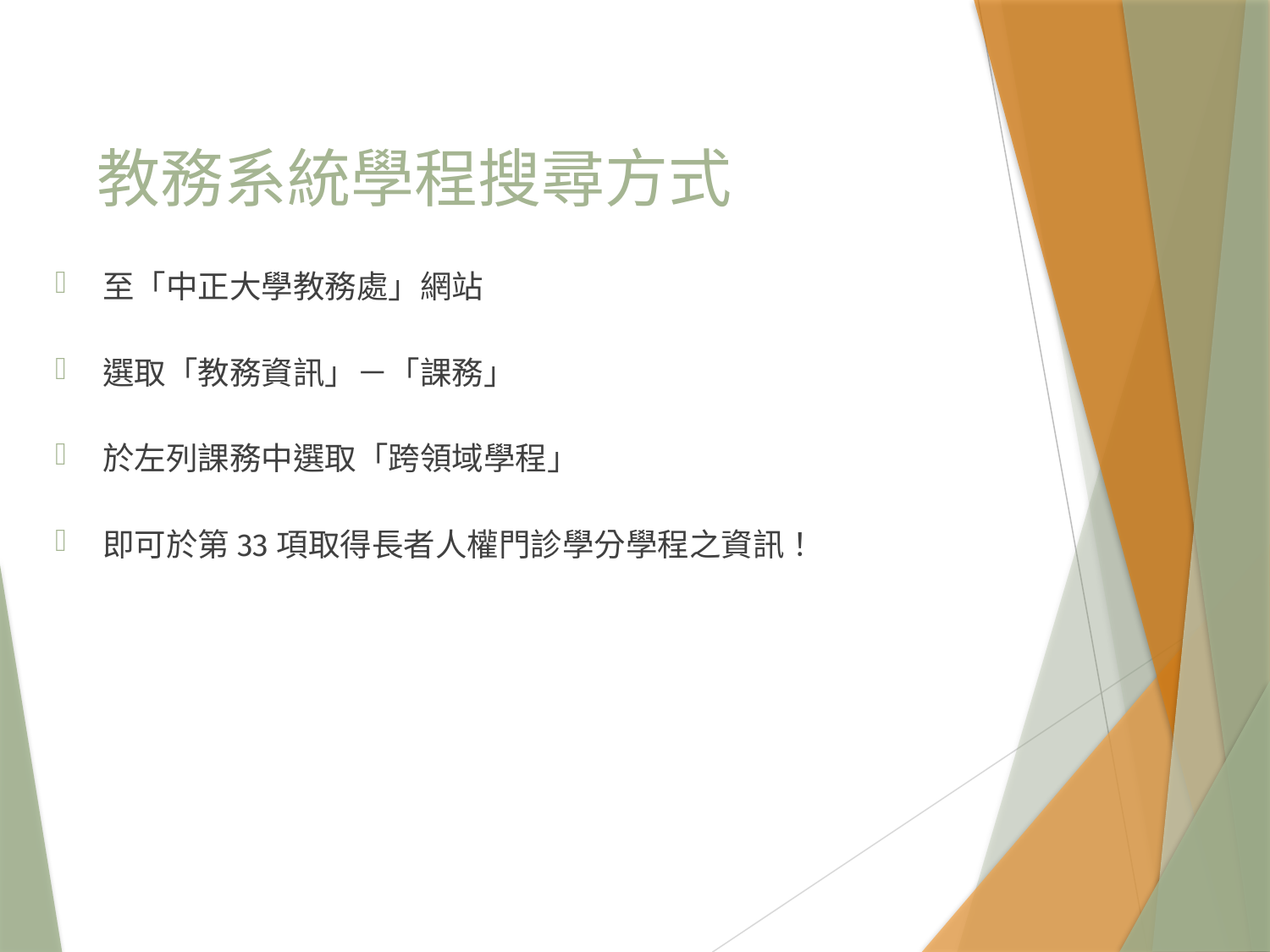

# 教務系統學程搜尋方式
至「中正大學教務處」網站
選取「教務資訊」－「課務」
於左列課務中選取「跨領域學程」
即可於第33項取得長者人權門診學分學程之資訊！